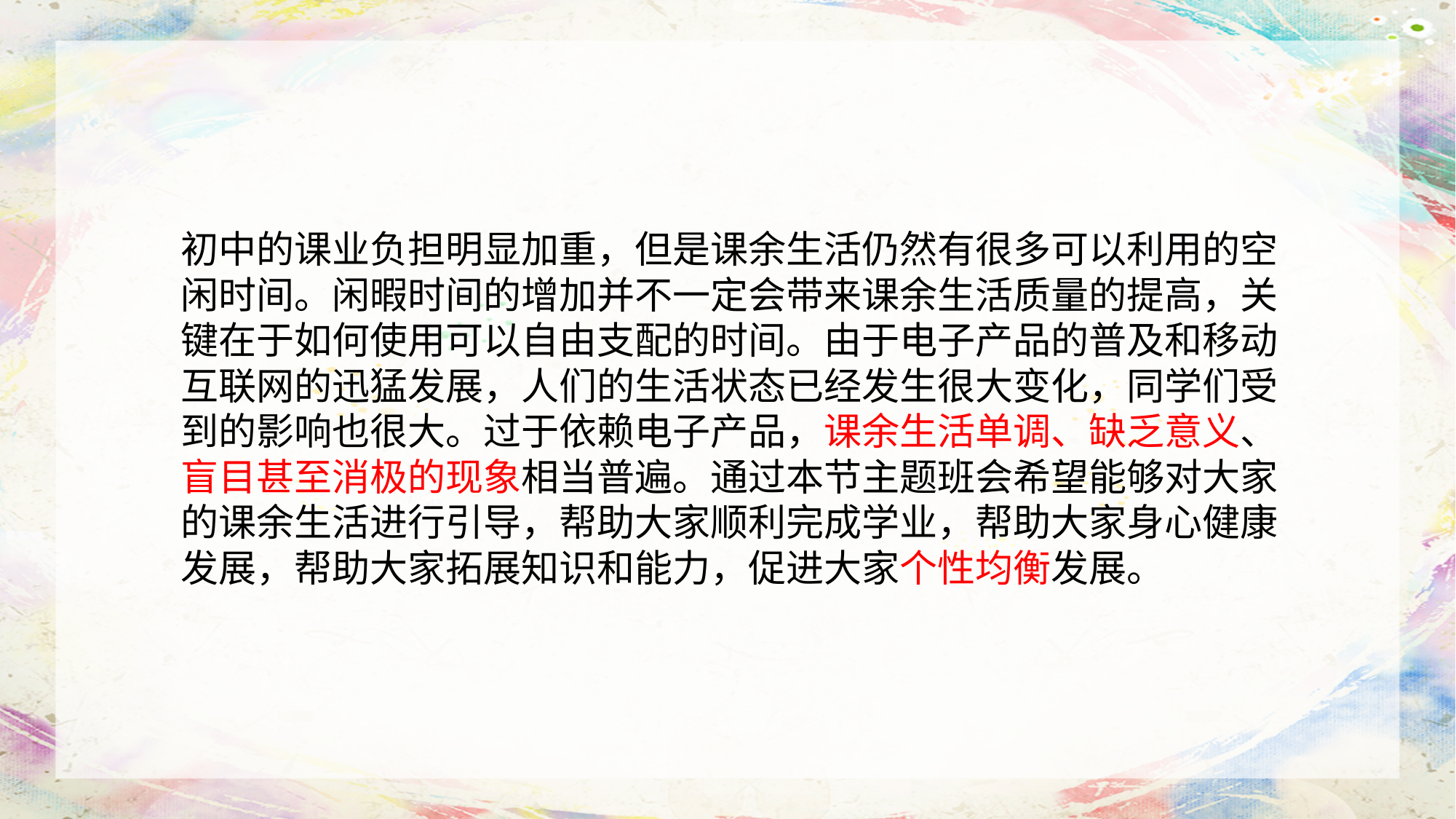

初中的课业负担明显加重，但是课余生活仍然有很多可以利用的空闲时间。闲暇时间的增加并不一定会带来课余生活质量的提高，关键在于如何使用可以自由支配的时间。由于电子产品的普及和移动互联网的迅猛发展，人们的生活状态已经发生很大变化，同学们受到的影响也很大。过于依赖电子产品，课余生活单调、缺乏意义、盲目甚至消极的现象相当普遍。通过本节主题班会希望能够对大家的课余生活进行引导，帮助大家顺利完成学业，帮助大家身心健康发展，帮助大家拓展知识和能力，促进大家个性均衡发展。